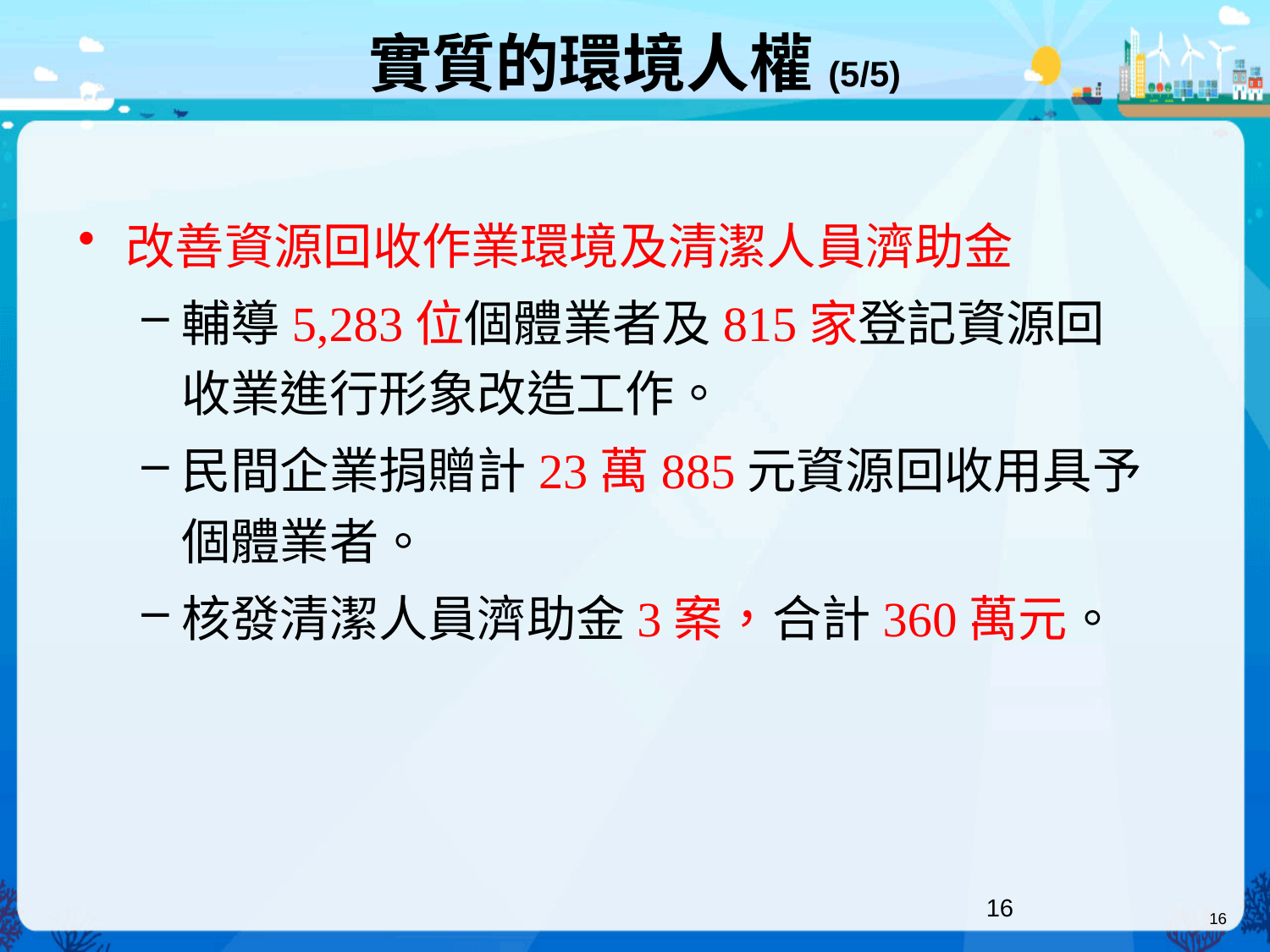

實質的環境人權(5/5)
改善資源回收作業環境及清潔人員濟助金
輔導5,283位個體業者及815家登記資源回收業進行形象改造工作。
民間企業捐贈計23萬885元資源回收用具予個體業者。
核發清潔人員濟助金3案，合計360萬元。
16